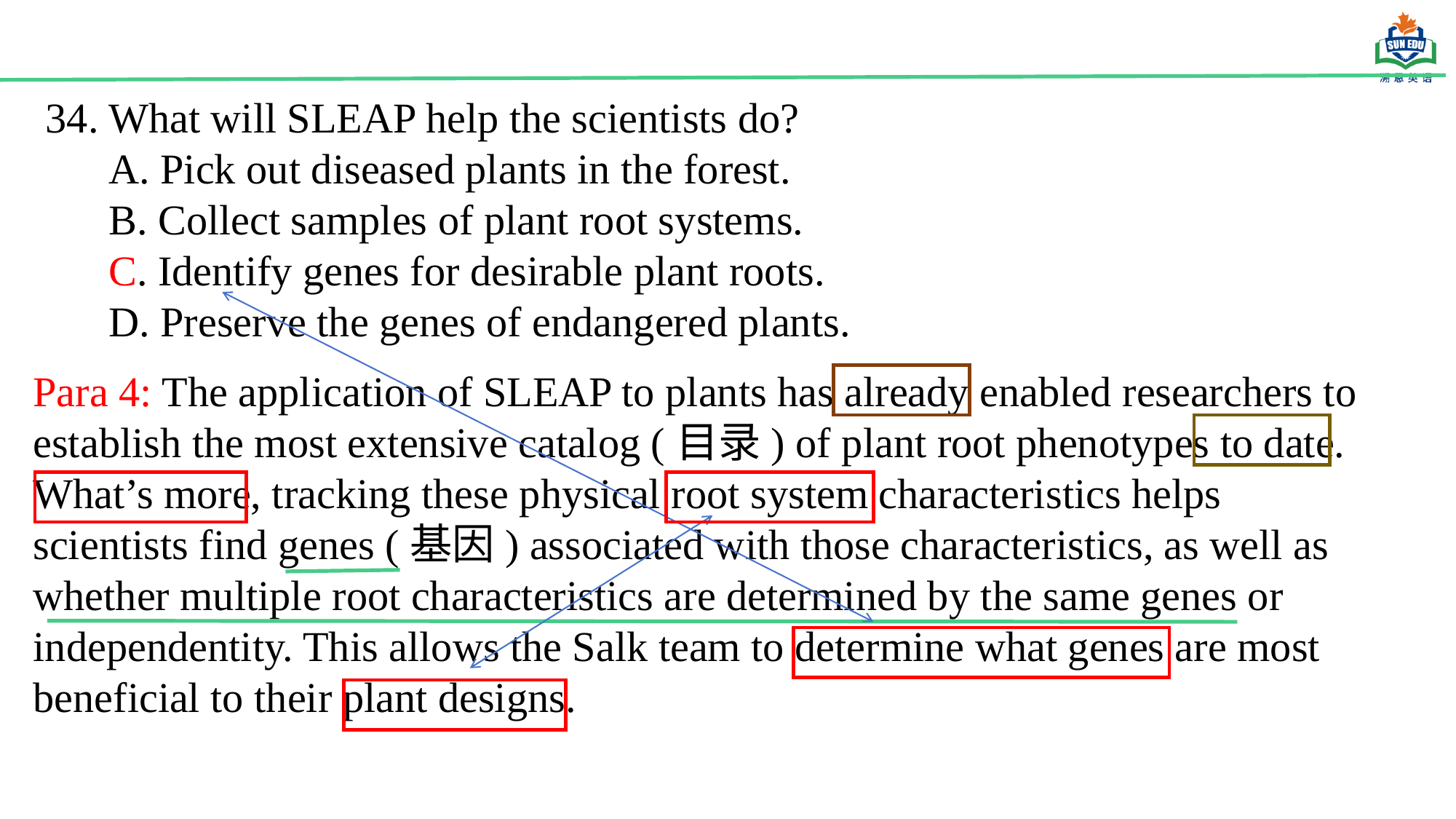

34. What will SLEAP help the scientists do?
      A. Pick out diseased plants in the forest.
      B. Collect samples of plant root systems.
      C. Identify genes for desirable plant roots.
      D. Preserve the genes of endangered plants.
Para 4: The application of SLEAP to plants has already enabled researchers to establish the most extensive catalog (目录) of plant root phenotypes to date. What’s more, tracking these physical root system characteristics helps scientists find genes (基因) associated with those characteristics, as well as whether multiple root characteristics are determined by the same genes or independentity. This allows the Salk team to determine what genes are most beneficial to their plant designs.